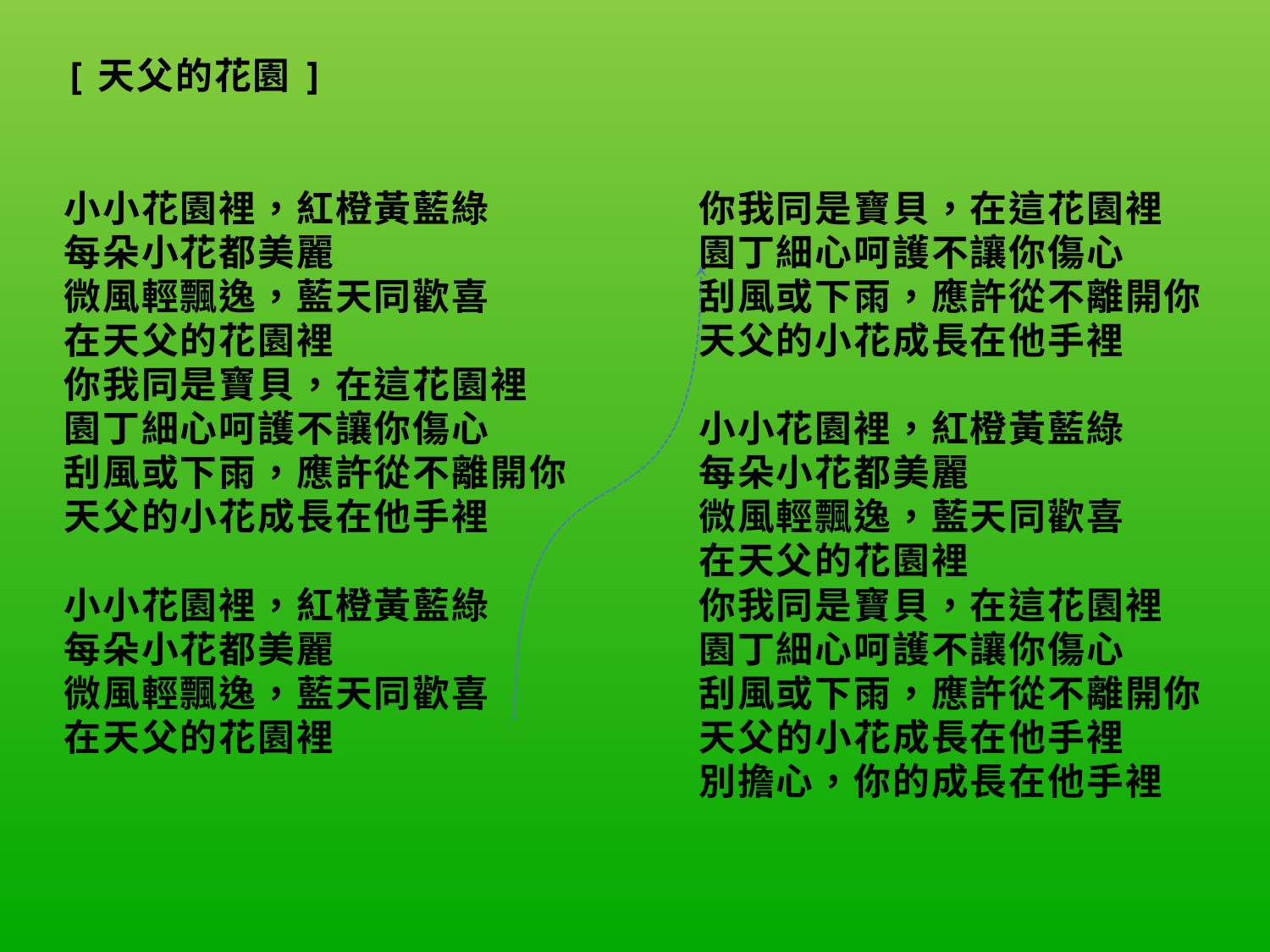

| [天父的花園]     小小花園裡，紅橙黃藍綠 每朵​​小花都美麗 微風輕飄逸，藍天同歡喜 在天父的花園裡 你我同是寶貝，在這花園裡 園丁細心呵護不讓你傷心 刮風或下雨，應許從不離開你 天父的小花成長在他手裡   小小花園裡，紅橙黃藍綠 每朵​​小花都美麗 微風輕飄逸，藍天同歡喜 在天父的花園裡 | 你我同是寶貝，在這花園裡 園丁細心呵護不讓你傷心 刮風或下雨，應許從不離開你 天父的小花成長在他手裡   小小花園裡，紅橙黃藍綠 每朵​​小花都美麗 微風輕飄逸，藍天同歡喜 在天父的花園裡 你我同是寶貝，在這花園裡 園丁細心呵護不讓你傷心 刮風或下雨，應許從不離開你 天父的小花成長在他手裡 別擔心，你的成長在他手裡 |
| --- | --- |